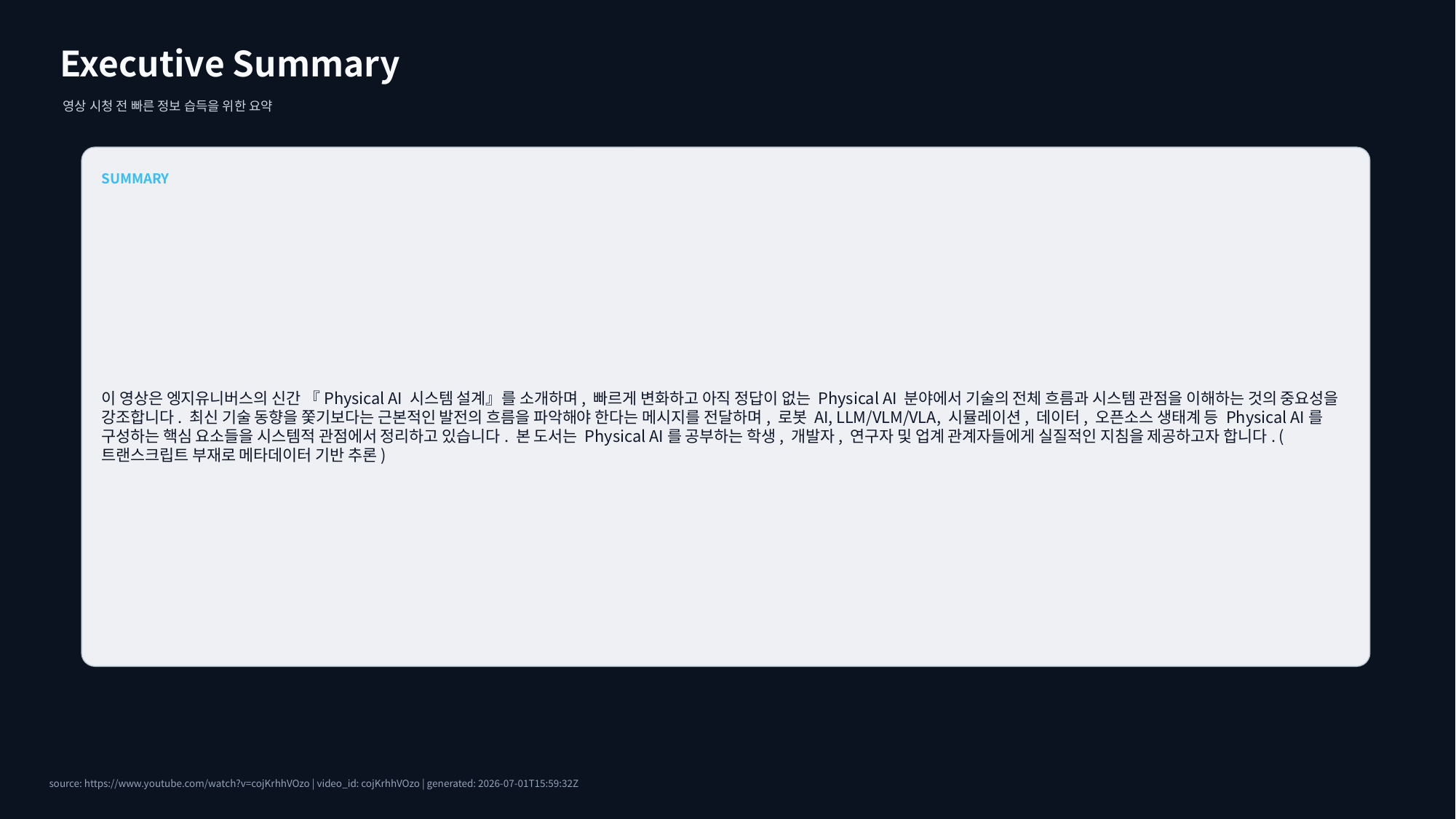

Executive Summary
영상 시청 전 빠른 정보 습득을 위한 요약

SUMMARY
이 영상은 엥지유니버스의 신간 『Physical AI 시스템 설계』를 소개하며, 빠르게 변화하고 아직 정답이 없는 Physical AI 분야에서 기술의 전체 흐름과 시스템 관점을 이해하는 것의 중요성을 강조합니다. 최신 기술 동향을 쫓기보다는 근본적인 발전의 흐름을 파악해야 한다는 메시지를 전달하며, 로봇 AI, LLM/VLM/VLA, 시뮬레이션, 데이터, 오픈소스 생태계 등 Physical AI를 구성하는 핵심 요소들을 시스템적 관점에서 정리하고 있습니다. 본 도서는 Physical AI를 공부하는 학생, 개발자, 연구자 및 업계 관계자들에게 실질적인 지침을 제공하고자 합니다. (트랜스크립트 부재로 메타데이터 기반 추론)
source: https://www.youtube.com/watch?v=cojKrhhVOzo | video_id: cojKrhhVOzo | generated: 2026-07-01T15:59:32Z